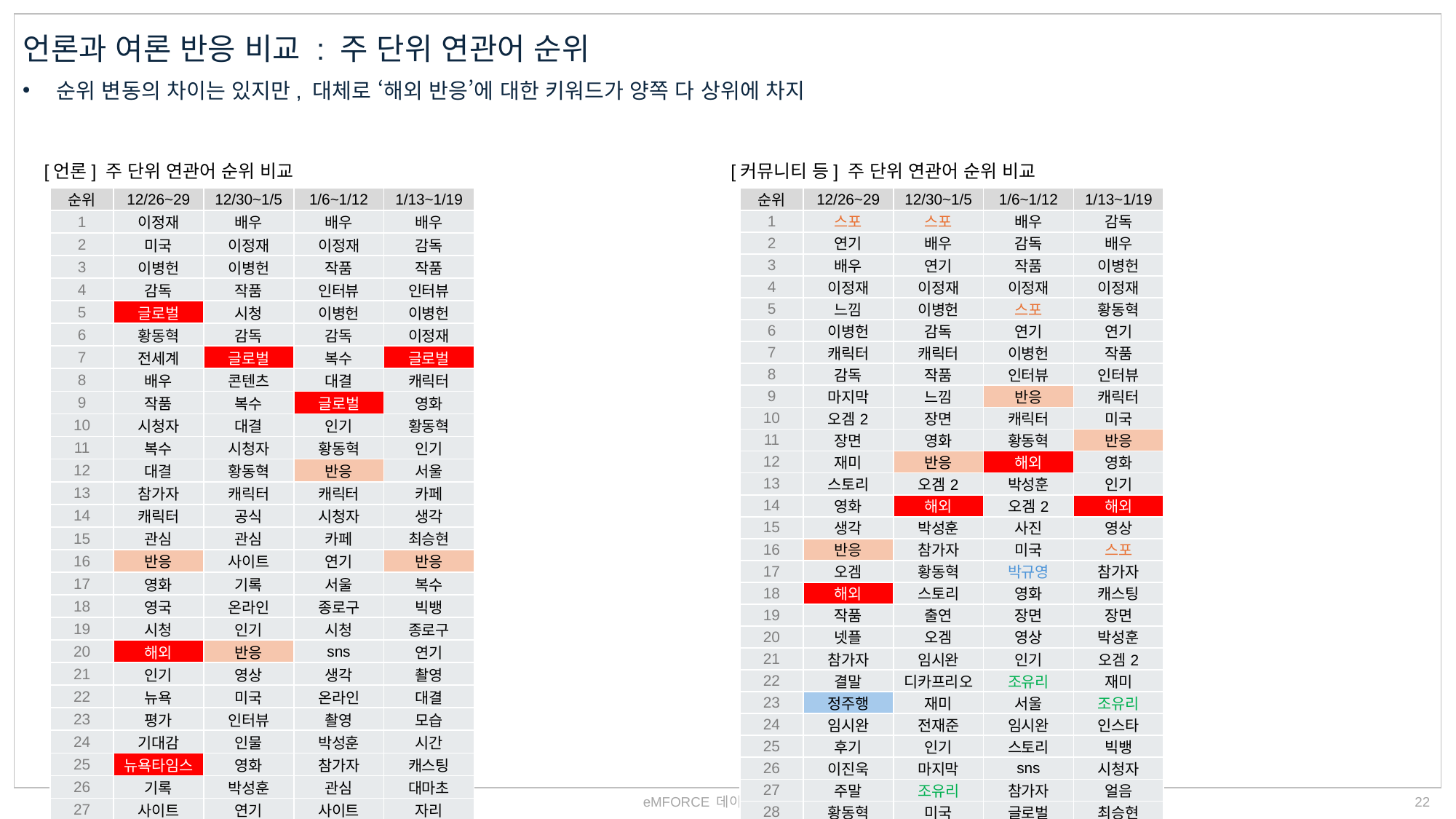

언론과 여론 반응 비교 : 주 단위 연관어 순위
순위 변동의 차이는 있지만, 대체로 ‘해외 반응’에 대한 키워드가 양쪽 다 상위에 차지
[언론] 주 단위 연관어 순위 비교
[커뮤니티 등] 주 단위 연관어 순위 비교
| 순위 | 12/26~29 | 12/30~1/5 | 1/6~1/12 | 1/13~1/19 |
| --- | --- | --- | --- | --- |
| 1 | 이정재 | 배우 | 배우 | 배우 |
| 2 | 미국 | 이정재 | 이정재 | 감독 |
| 3 | 이병헌 | 이병헌 | 작품 | 작품 |
| 4 | 감독 | 작품 | 인터뷰 | 인터뷰 |
| 5 | 글로벌 | 시청 | 이병헌 | 이병헌 |
| 6 | 황동혁 | 감독 | 감독 | 이정재 |
| 7 | 전세계 | 글로벌 | 복수 | 글로벌 |
| 8 | 배우 | 콘텐츠 | 대결 | 캐릭터 |
| 9 | 작품 | 복수 | 글로벌 | 영화 |
| 10 | 시청자 | 대결 | 인기 | 황동혁 |
| 11 | 복수 | 시청자 | 황동혁 | 인기 |
| 12 | 대결 | 황동혁 | 반응 | 서울 |
| 13 | 참가자 | 캐릭터 | 캐릭터 | 카페 |
| 14 | 캐릭터 | 공식 | 시청자 | 생각 |
| 15 | 관심 | 관심 | 카페 | 최승현 |
| 16 | 반응 | 사이트 | 연기 | 반응 |
| 17 | 영화 | 기록 | 서울 | 복수 |
| 18 | 영국 | 온라인 | 종로구 | 빅뱅 |
| 19 | 시청 | 인기 | 시청 | 종로구 |
| 20 | 해외 | 반응 | sns | 연기 |
| 21 | 인기 | 영상 | 생각 | 촬영 |
| 22 | 뉴욕 | 미국 | 온라인 | 대결 |
| 23 | 평가 | 인터뷰 | 촬영 | 모습 |
| 24 | 기대감 | 인물 | 박성훈 | 시간 |
| 25 | 뉴욕타임스 | 영화 | 참가자 | 캐스팅 |
| 26 | 기록 | 박성훈 | 관심 | 대마초 |
| 27 | 사이트 | 연기 | 사이트 | 자리 |
| 28 | 타임스 | 성기훈 | 영화 | 시청자 |
| 29 | 서비스 | 전세계 | 출연 | 이름 |
| 30 | 임시완 | 순위 | 처음 | 출연 |
| 순위 | 12/26~29 | 12/30~1/5 | 1/6~1/12 | 1/13~1/19 |
| --- | --- | --- | --- | --- |
| 1 | 스포 | 스포 | 배우 | 감독 |
| 2 | 연기 | 배우 | 감독 | 배우 |
| 3 | 배우 | 연기 | 작품 | 이병헌 |
| 4 | 이정재 | 이정재 | 이정재 | 이정재 |
| 5 | 느낌 | 이병헌 | 스포 | 황동혁 |
| 6 | 이병헌 | 감독 | 연기 | 연기 |
| 7 | 캐릭터 | 캐릭터 | 이병헌 | 작품 |
| 8 | 감독 | 작품 | 인터뷰 | 인터뷰 |
| 9 | 마지막 | 느낌 | 반응 | 캐릭터 |
| 10 | 오겜2 | 장면 | 캐릭터 | 미국 |
| 11 | 장면 | 영화 | 황동혁 | 반응 |
| 12 | 재미 | 반응 | 해외 | 영화 |
| 13 | 스토리 | 오겜2 | 박성훈 | 인기 |
| 14 | 영화 | 해외 | 오겜2 | 해외 |
| 15 | 생각 | 박성훈 | 사진 | 영상 |
| 16 | 반응 | 참가자 | 미국 | 스포 |
| 17 | 오겜 | 황동혁 | 박규영 | 참가자 |
| 18 | 해외 | 스토리 | 영화 | 캐스팅 |
| 19 | 작품 | 출연 | 장면 | 장면 |
| 20 | 넷플 | 오겜 | 영상 | 박성훈 |
| 21 | 참가자 | 임시완 | 인기 | 오겜2 |
| 22 | 결말 | 디카프리오 | 조유리 | 재미 |
| 23 | 정주행 | 재미 | 서울 | 조유리 |
| 24 | 임시완 | 전재준 | 임시완 | 인스타 |
| 25 | 후기 | 인기 | 스토리 | 빅뱅 |
| 26 | 이진욱 | 마지막 | sns | 시청자 |
| 27 | 주말 | 조유리 | 참가자 | 얼음 |
| 28 | 황동혁 | 미국 | 글로벌 | 최승현 |
| 29 | 이해 | 생각 | 넷플 | 넷플 |
| 30 | 주인공 | 넷플 | 오겜 | 여자 |
eMFORCE 데이터 분석 자료
22